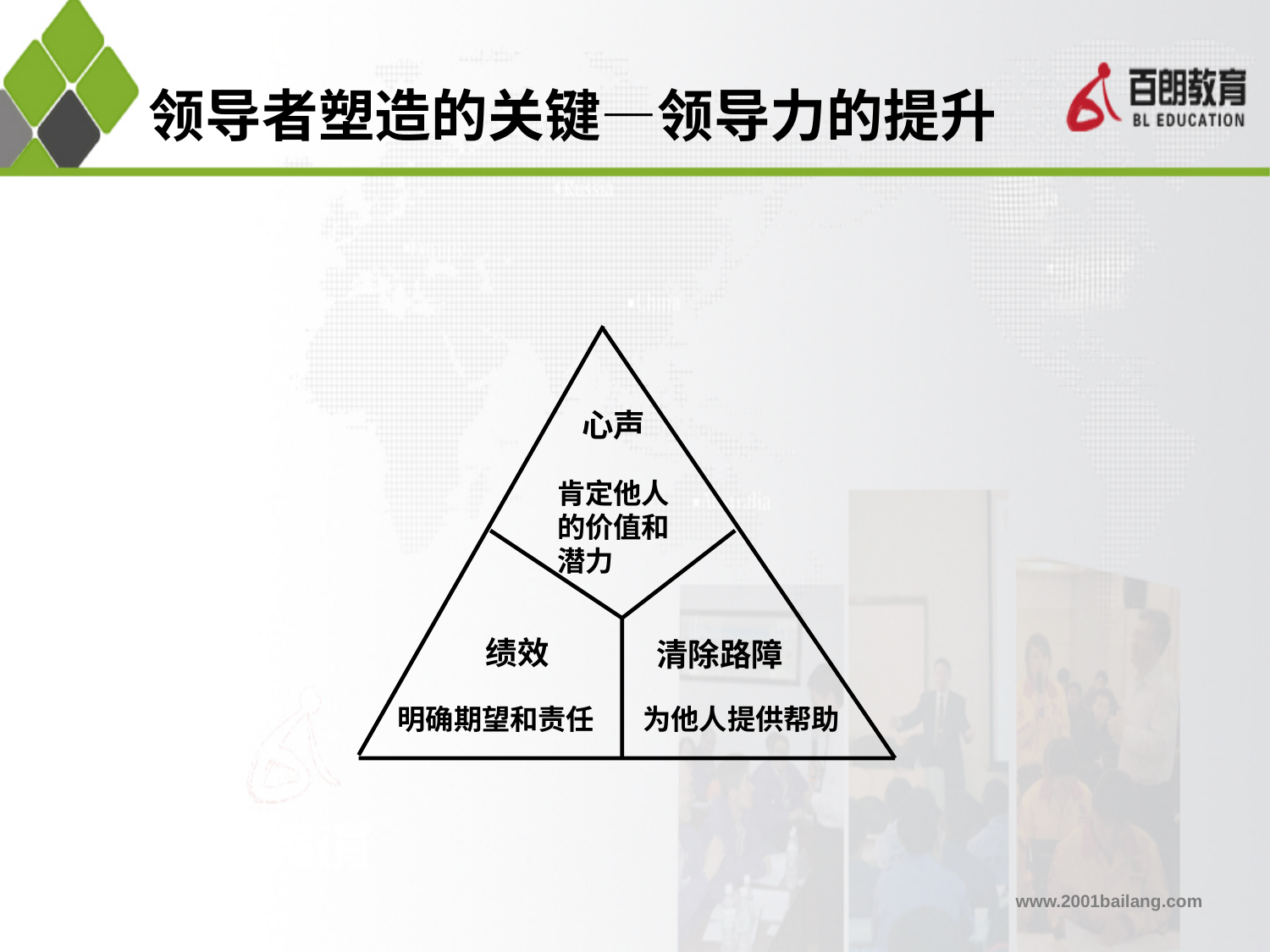

# 领导者塑造的关键—领导力的提升

心声
肯定他人的价值和潜力

绩效
清除路障
明确期望和责任
为他人提供帮助